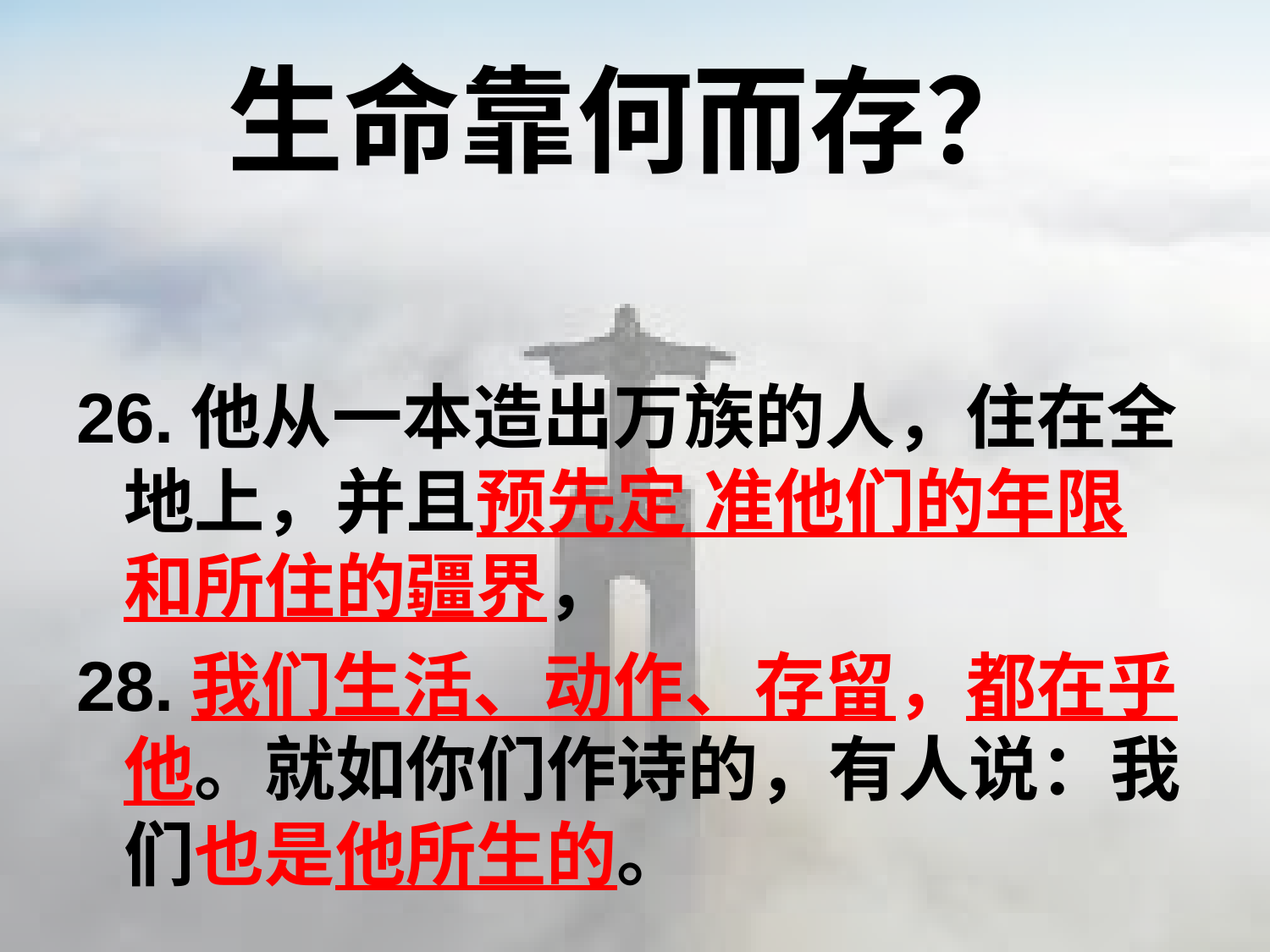

# 生命靠何而存？
26.他从一本造出万族的人，住在全地上，并且预先定 准他们的年限和所住的疆界，
28.我们生活、动作、存留，都在乎他。就如你们作诗的，有人说：我们也是他所生的。